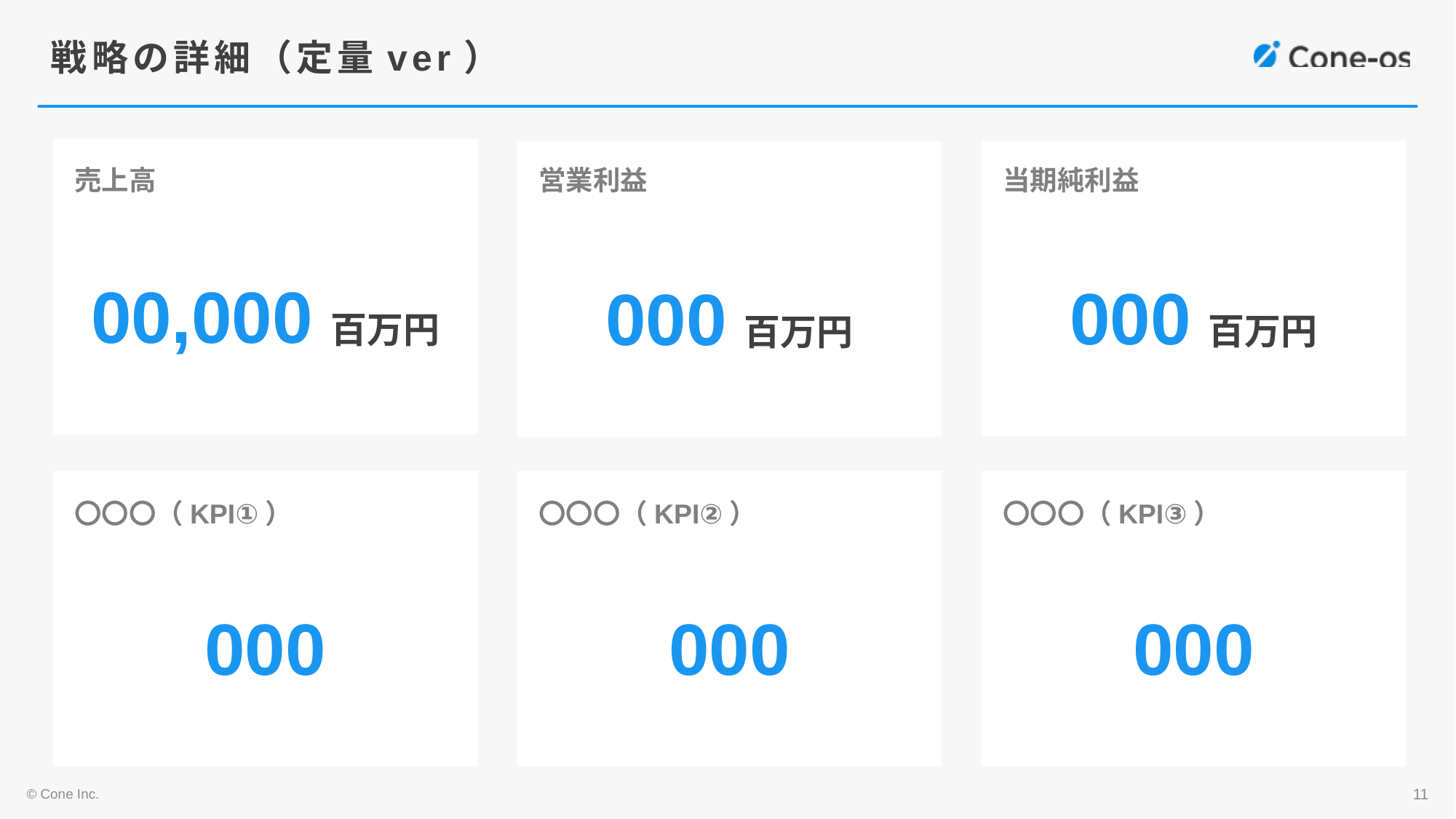

# 戦略の詳細（定量ver）
売上高
00,000百万円
営業利益
当期純利益
000百万円
000百万円
〇〇〇（KPI①）
〇〇〇（KPI②）
〇〇〇（KPI③）
000
000
000
11
© Cone Inc.